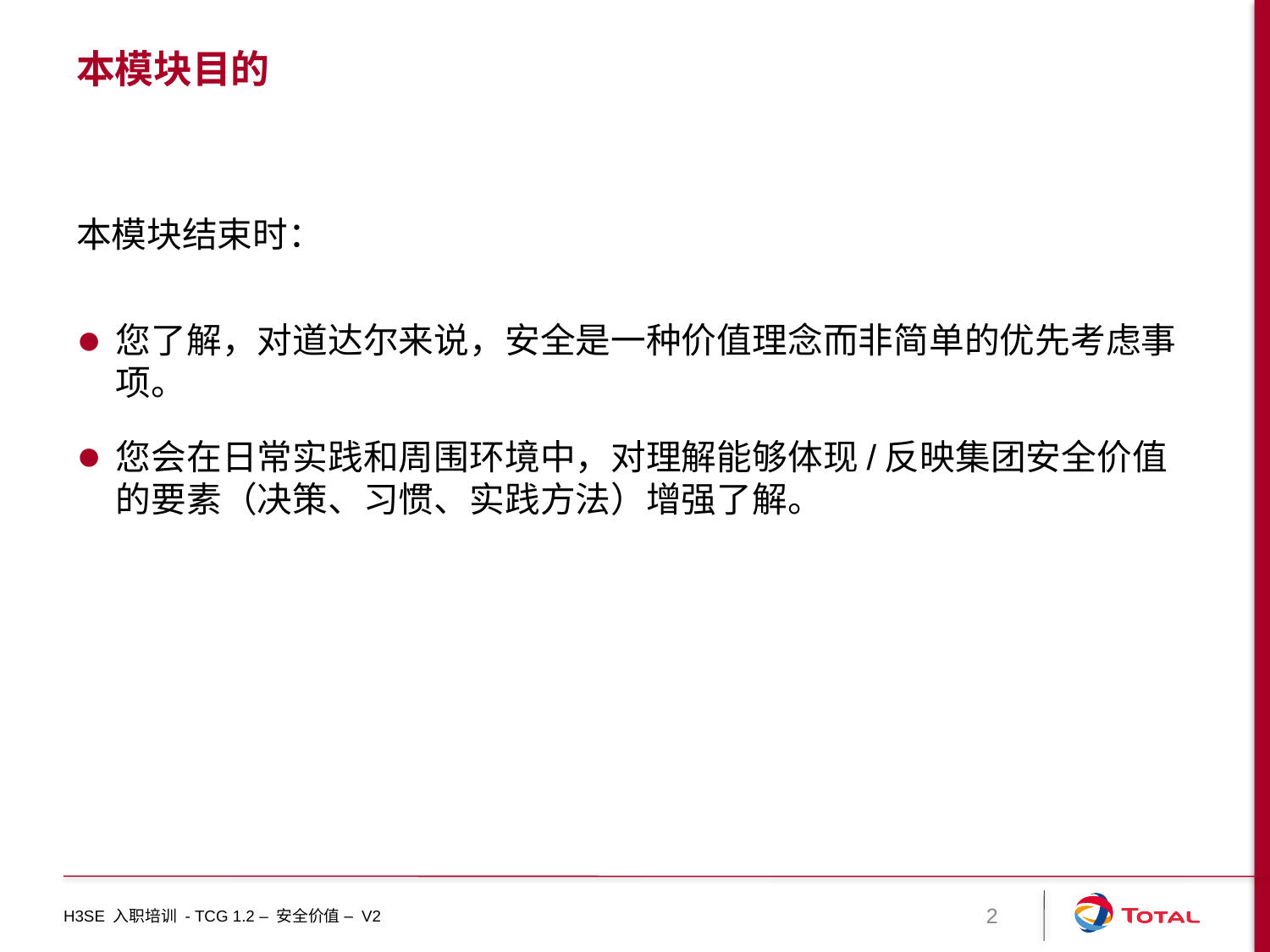

# 本模块目的
本模块结束时：

您了解，对道达尔来说，安全是一种价值理念而非简单的优先考虑事项。
您会在日常实践和周围环境中，对理解能够体现/反映集团安全价值的要素（决策、习惯、实践方法）增强了解。
H3SE 入职培训 - TCG 1.2 – 安全价值 – V2
2